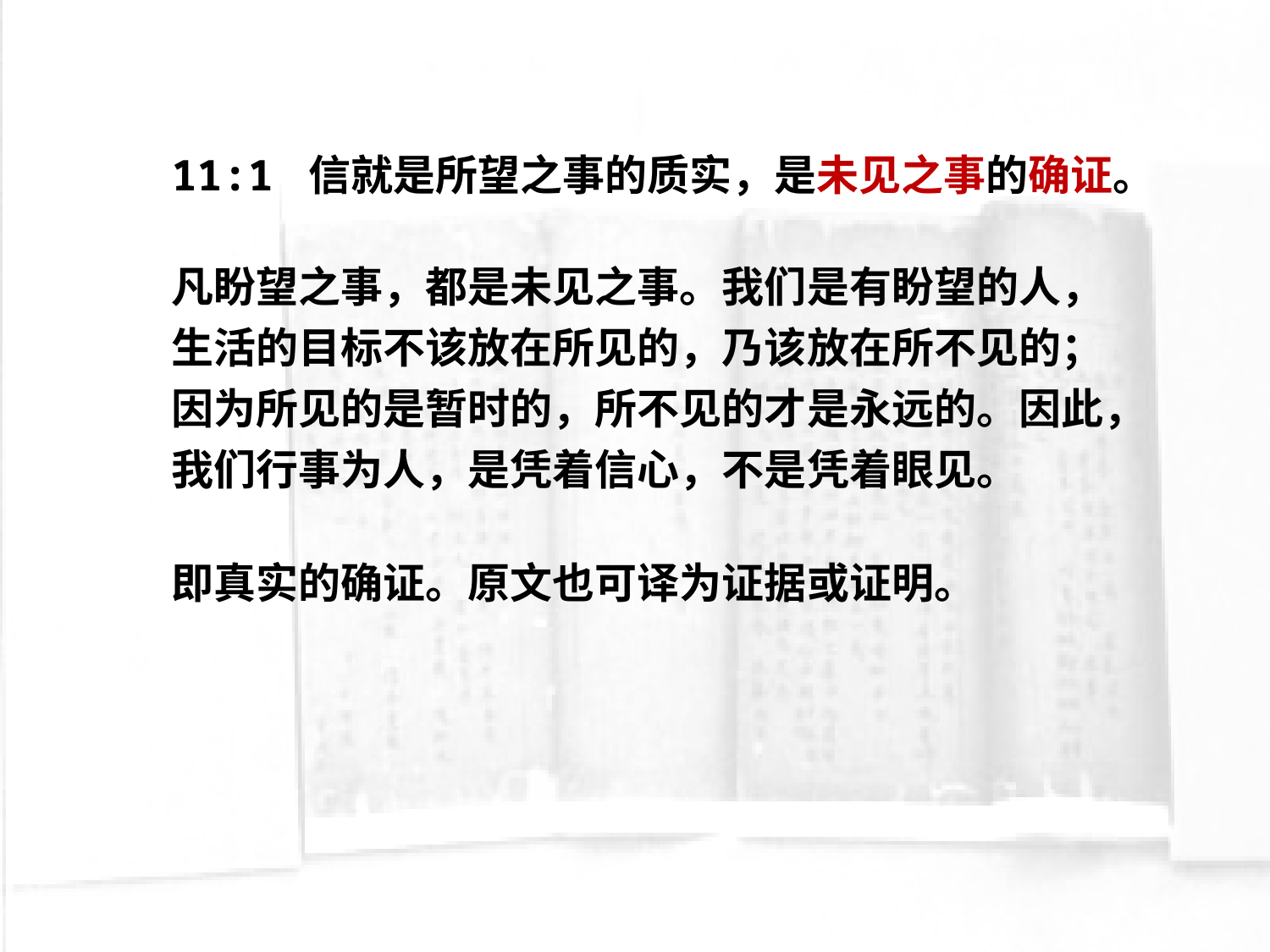

11:1 信就是所望之事的质实，是未见之事的确证。
凡盼望之事，都是未见之事。我们是有盼望的人，生活的目标不该放在所见的，乃该放在所不见的；因为所见的是暂时的，所不见的才是永远的。因此，我们行事为人，是凭着信心，不是凭着眼见。
即真实的确证。原文也可译为证据或证明。